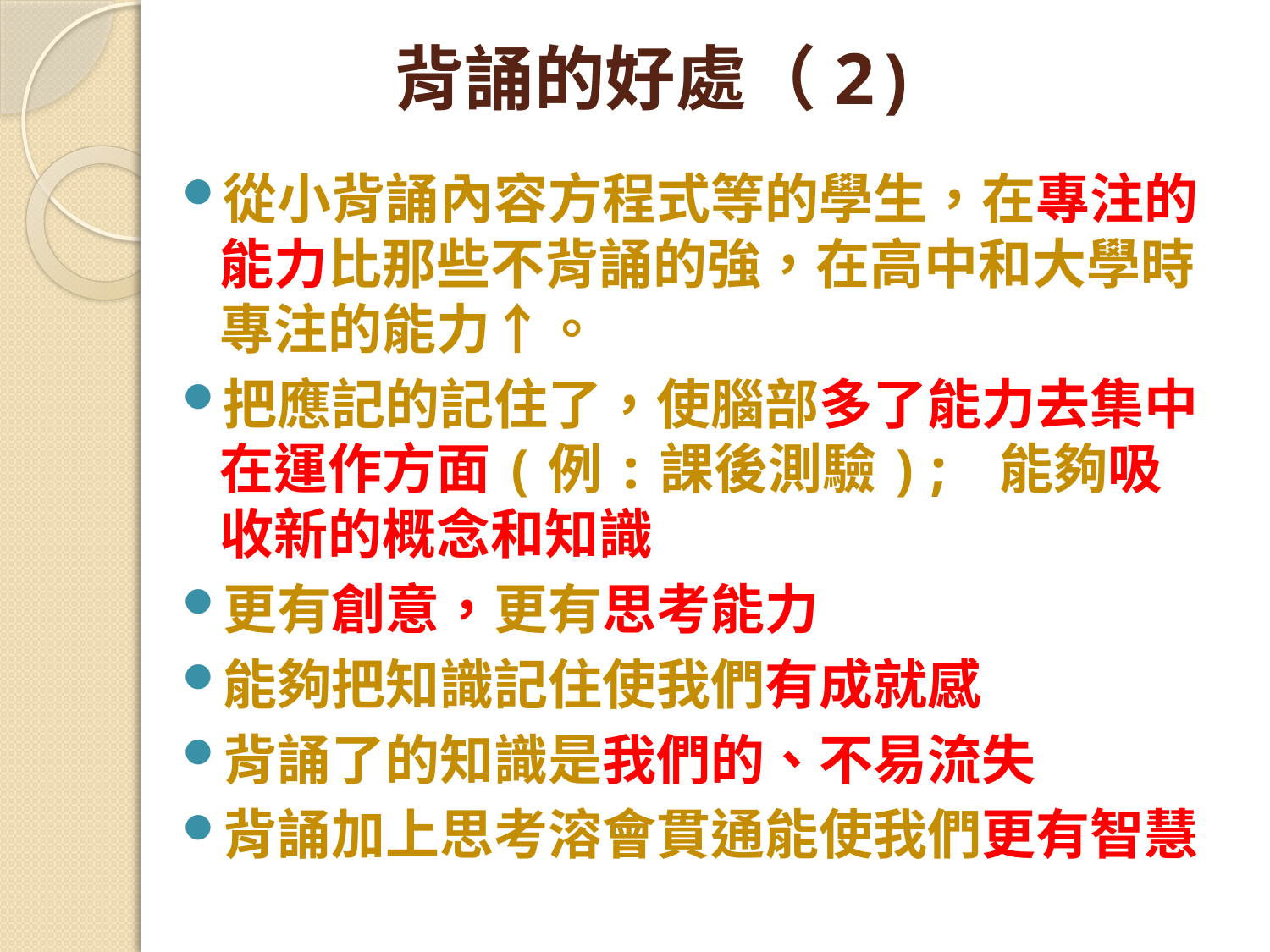

# 背誦的好處（2)
從小背誦內容方程式等的學生，在專注的能力比那些不背誦的強，在高中和大學時專注的能力↑。
把應記的記住了，使腦部多了能力去集中在運作方面(例:課後測驗); 能夠吸收新的概念和知識
更有創意，更有思考能力
能夠把知識記住使我們有成就感
背誦了的知識是我們的、不易流失
背誦加上思考溶會貫通能使我們更有智慧